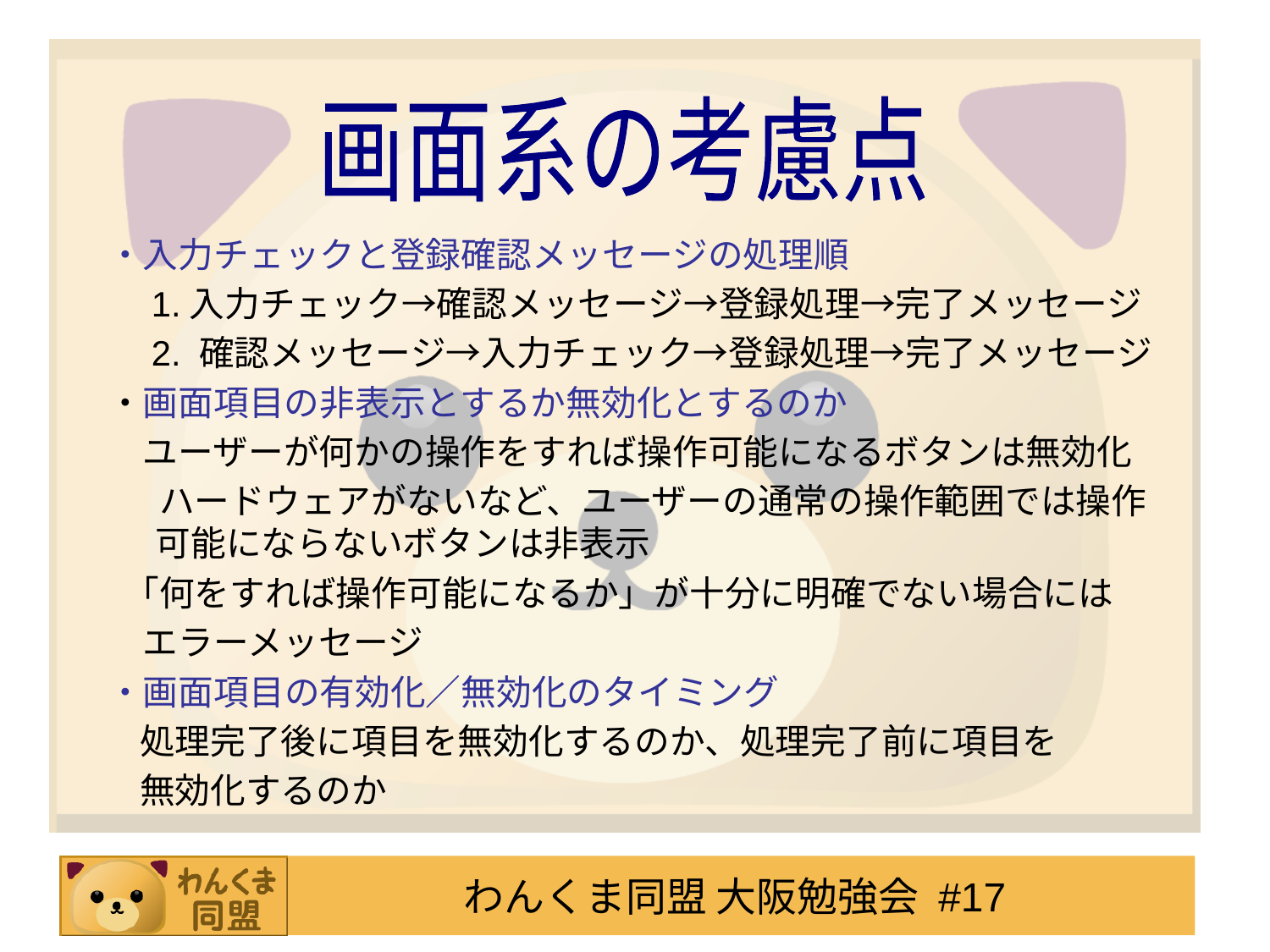

画面系の考慮点
・入力チェックと登録確認メッセージの処理順
　1.入力チェック→確認メッセージ→登録処理→完了メッセージ
　2. 確認メッセージ→入力チェック→登録処理→完了メッセージ
・画面項目の非表示とするか無効化とするのか
　ユーザーが何かの操作をすれば操作可能になるボタンは無効化
 　ハードウェアがないなど、ユーザーの通常の操作範囲では操作可能にならないボタンは非表示
 「何をすれば操作可能になるか」が十分に明確でない場合には
　エラーメッセージ
・画面項目の有効化／無効化のタイミング
   処理完了後に項目を無効化するのか、処理完了前に項目を
   無効化するのか